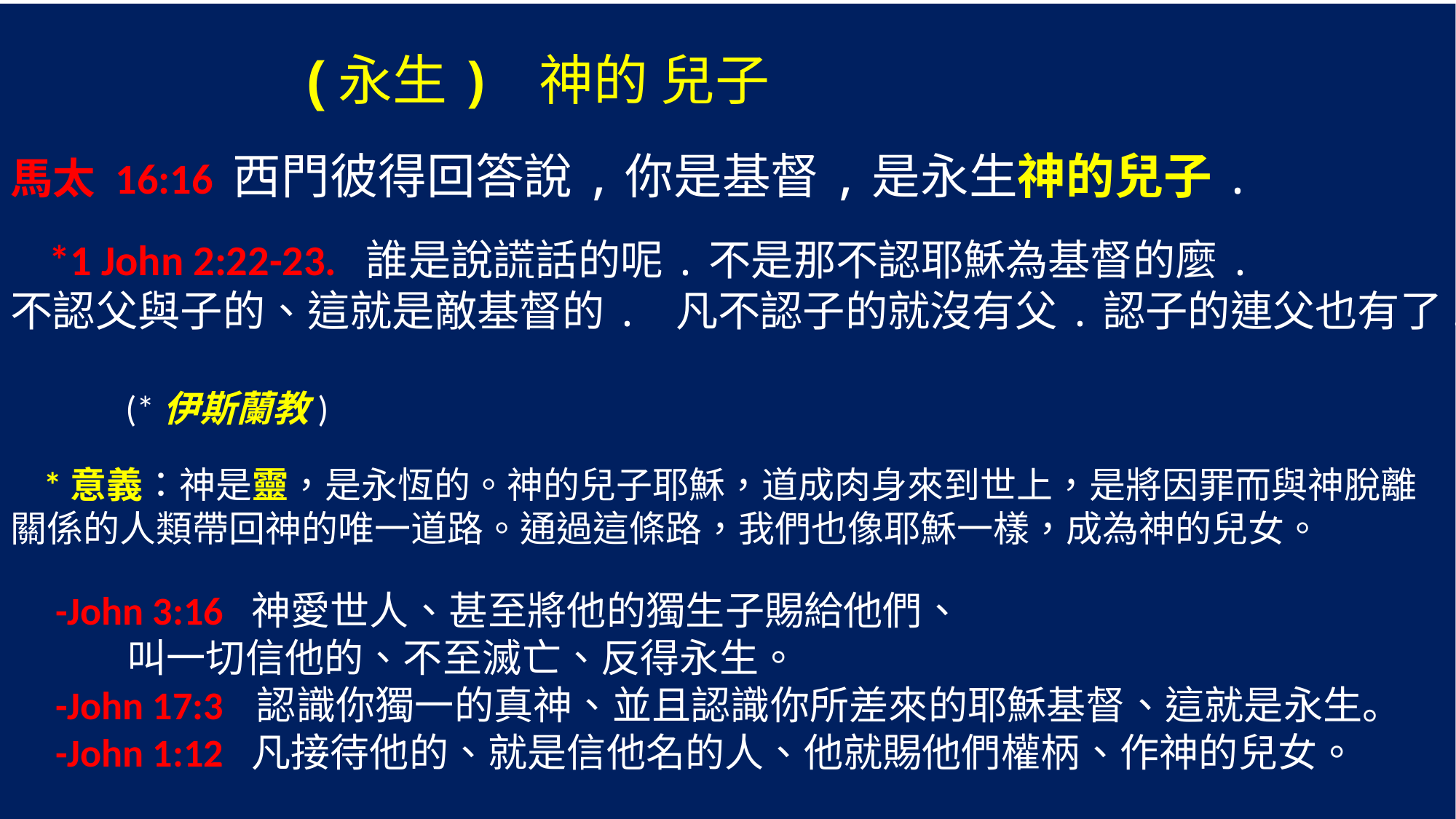

(永生) 神的 兒子

馬太 16:16 西門彼得回答說,你是基督,是永生神的兒子.

    *1 John 2:22-23.  誰是說謊話的呢.不是那不認耶穌為基督的麼.
不認父與子的、這就是敵基督的. 凡不認子的就沒有父.認子的連父也有了.
              (*伊斯蘭教)

    *意義：神是靈，是永恆的。神的兒子耶穌，道成肉身來到世上，是將因罪而與神脫離關係的人類帶回神的唯一道路。通過這條路，我們也像耶穌一樣，成為神的兒女。

     -John 3:16  神愛世人、甚至將他的獨生子賜給他們、
            叫一切信他的、不至滅亡、反得永生。
     -John 17:3 認識你獨一的真神、並且認識你所差來的耶穌基督、這就是永生。
     -John 1:12  凡接待他的、就是信他名的人、他就賜他們權柄、作神的兒女。